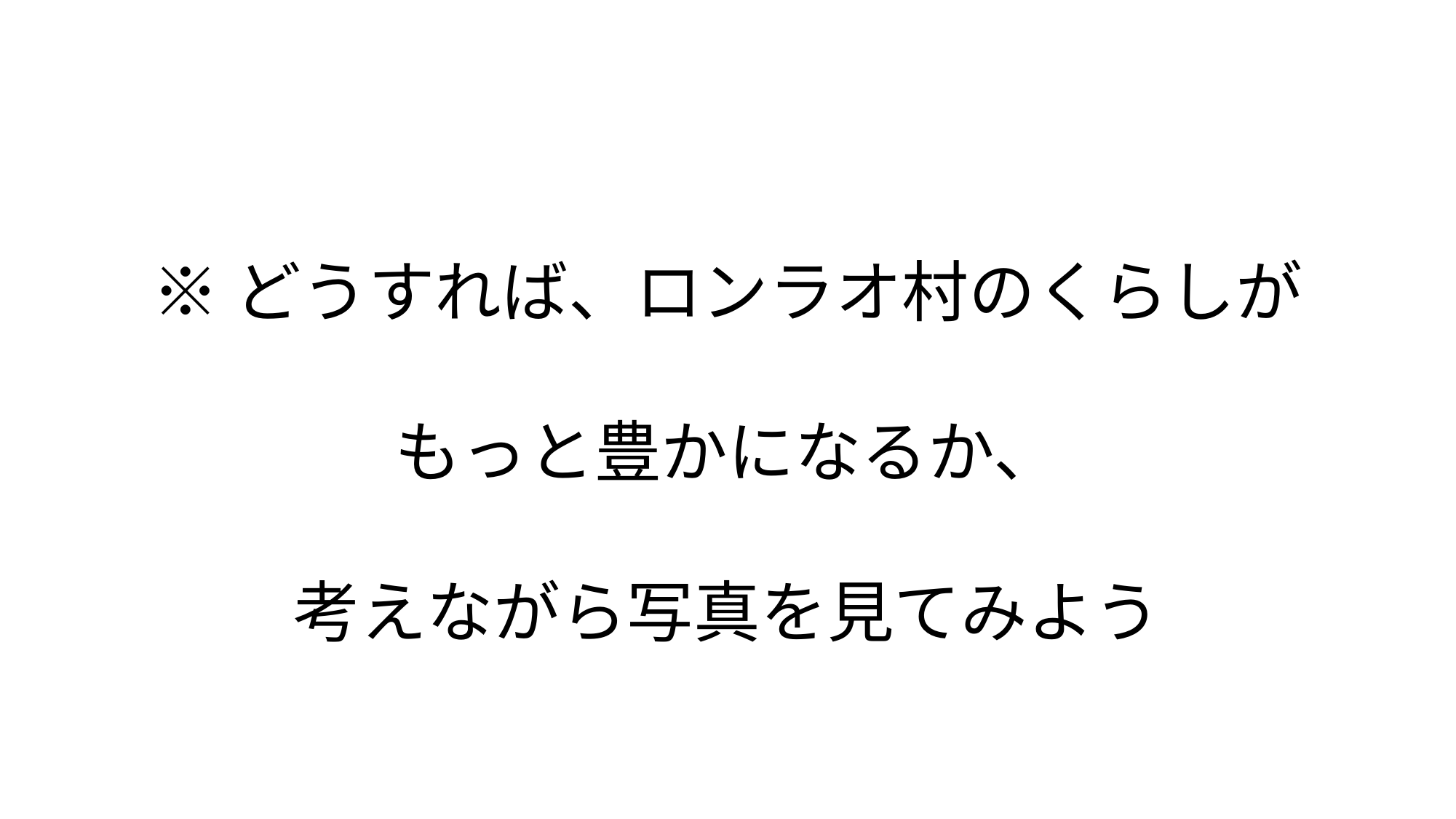

# ※どうすれば、ロンラオ村のくらしが もっと豊かになるか、 考えながら写真を見てみよう